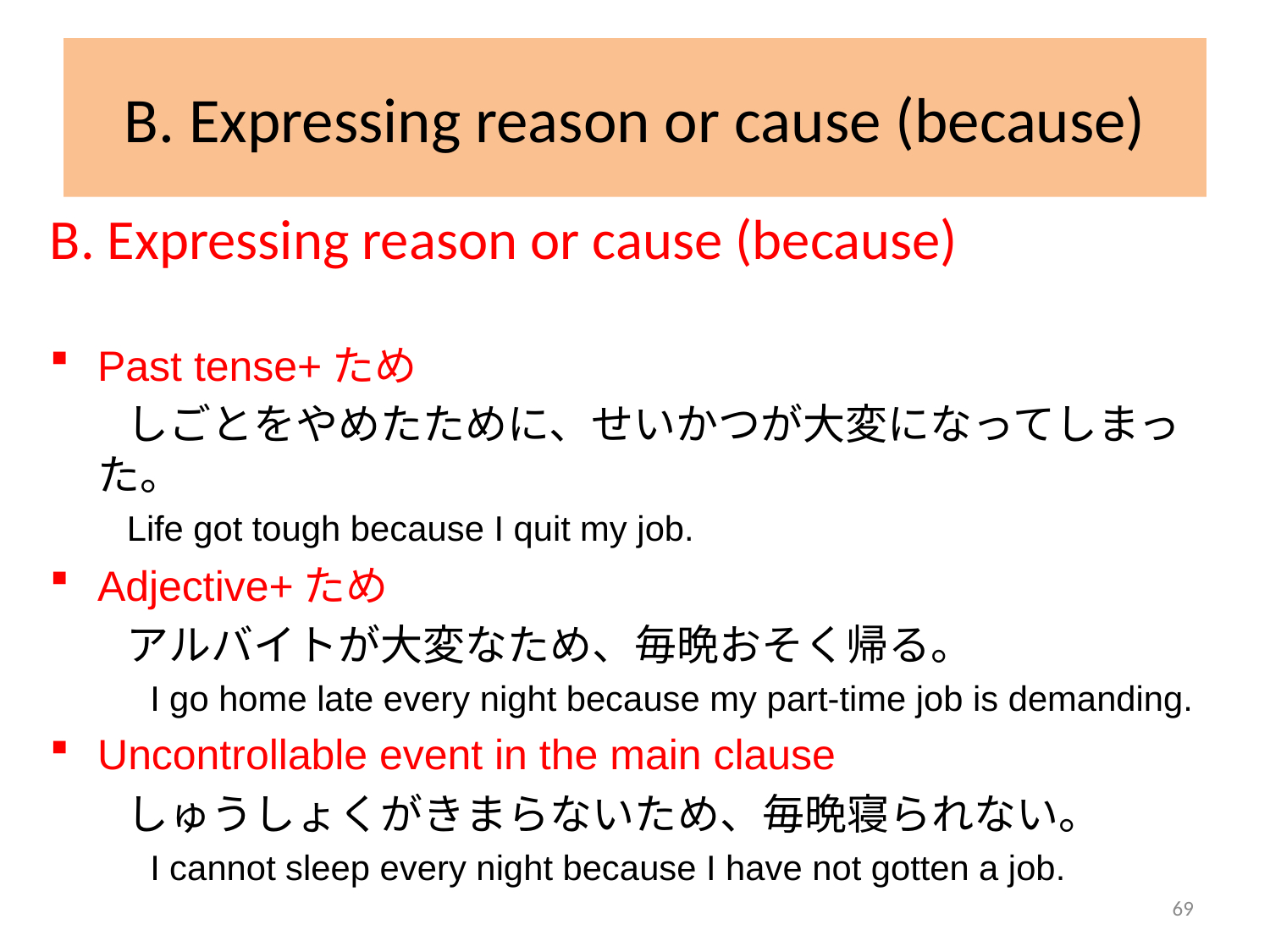

# B. Expressing reason or cause (because)
B. Expressing reason or cause (because)

Past tense+ため
	  しごとをやめたために、せいかつが大変になってしまった。
  Life got tough because I quit my job.
Adjective+ため
	  アルバイトが大変なため、毎晩おそく帰る。
　I go home late every night because my part-time job is demanding.
Uncontrollable event in the main clause
	  しゅうしょくがきまらないため、毎晩寝られない。
　I cannot sleep every night because I have not gotten a job.
69